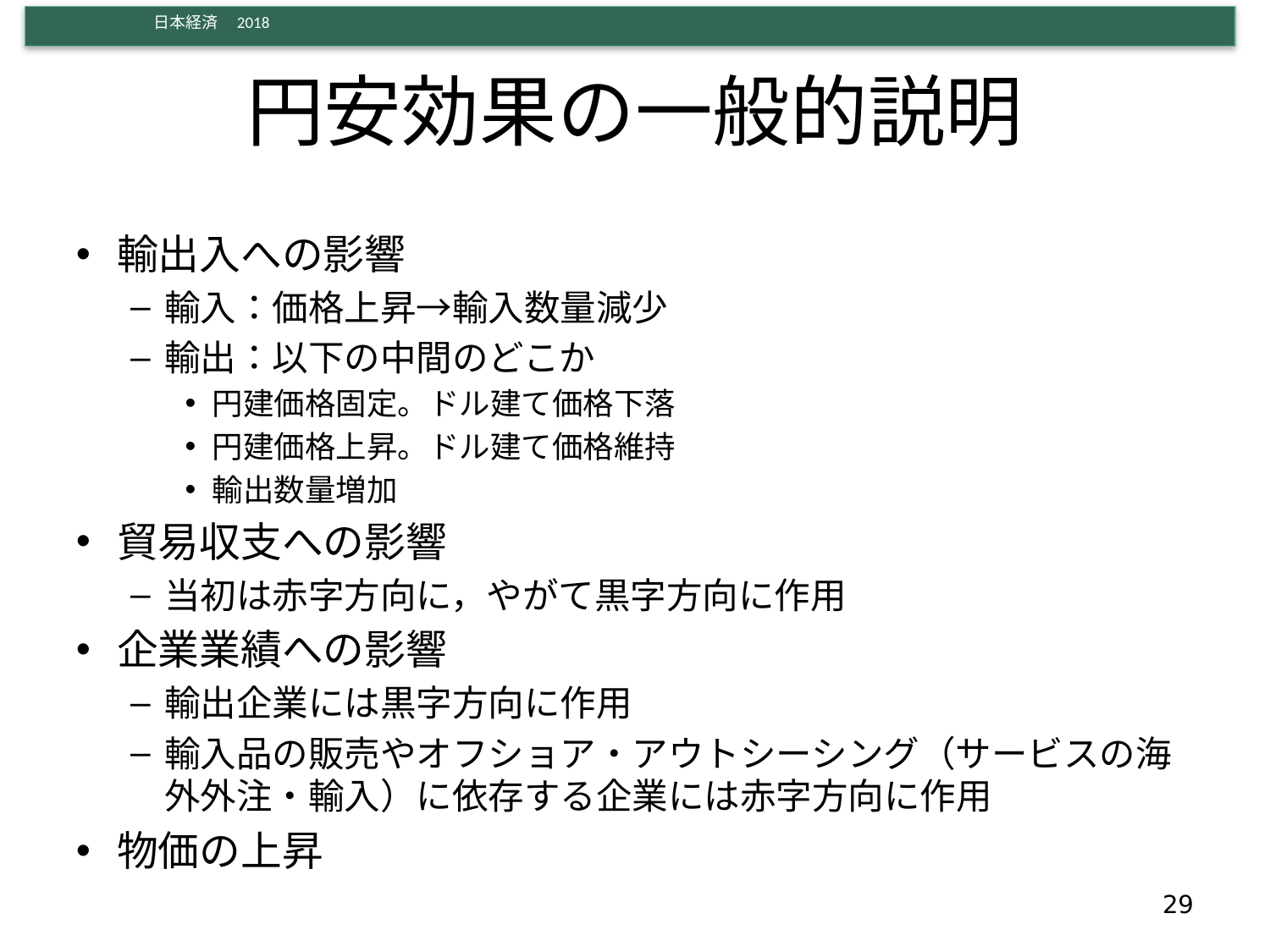

# 円安効果の一般的説明
輸出入への影響
輸入：価格上昇→輸入数量減少
輸出：以下の中間のどこか
円建価格固定。ドル建て価格下落
円建価格上昇。ドル建て価格維持
輸出数量増加
貿易収支への影響
当初は赤字方向に，やがて黒字方向に作用
企業業績への影響
輸出企業には黒字方向に作用
輸入品の販売やオフショア・アウトシーシング（サービスの海外外注・輸入）に依存する企業には赤字方向に作用
物価の上昇

29